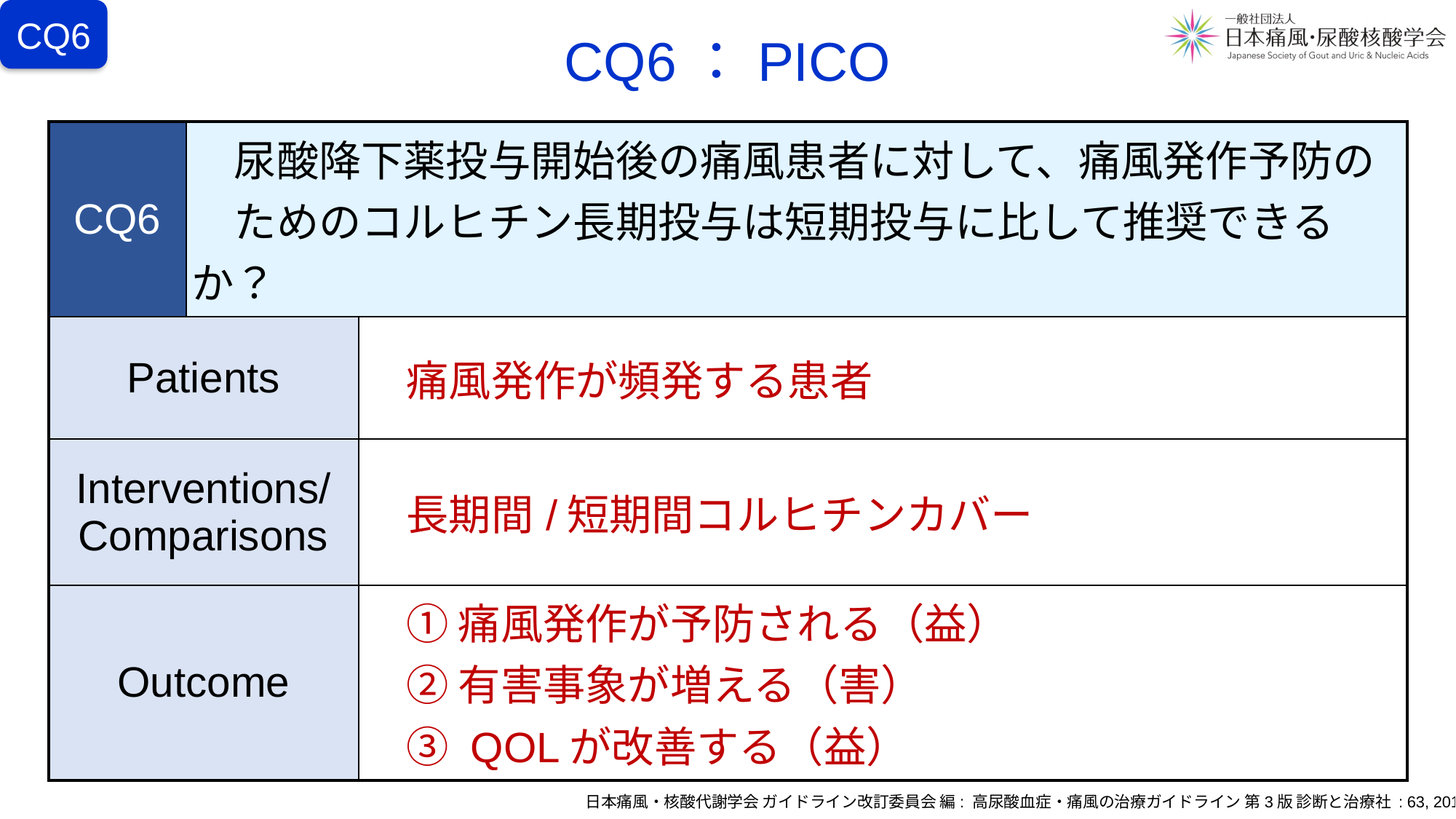

# CQ6：PICO
CQ6
| CQ6 | 尿酸降下薬投与開始後の痛風患者に対して、痛風発作予防の 　ためのコルヒチン長期投与は短期投与に比して推奨できるか？ |  |
| --- | --- | --- |
| Patients |  | 痛風発作が頻発する患者 |
| Interventions/ Comparisons |  | 長期間/短期間コルヒチンカバー |
| Outcome |  | ① 痛風発作が予防される（益） 　② 有害事象が増える（害） 　③ QOLが改善する（益） |
日本痛風・核酸代謝学会 ガイドライン改訂委員会 編: 高尿酸血症・痛風の治療ガイドライン 第3版 診断と治療社 : 63, 2018